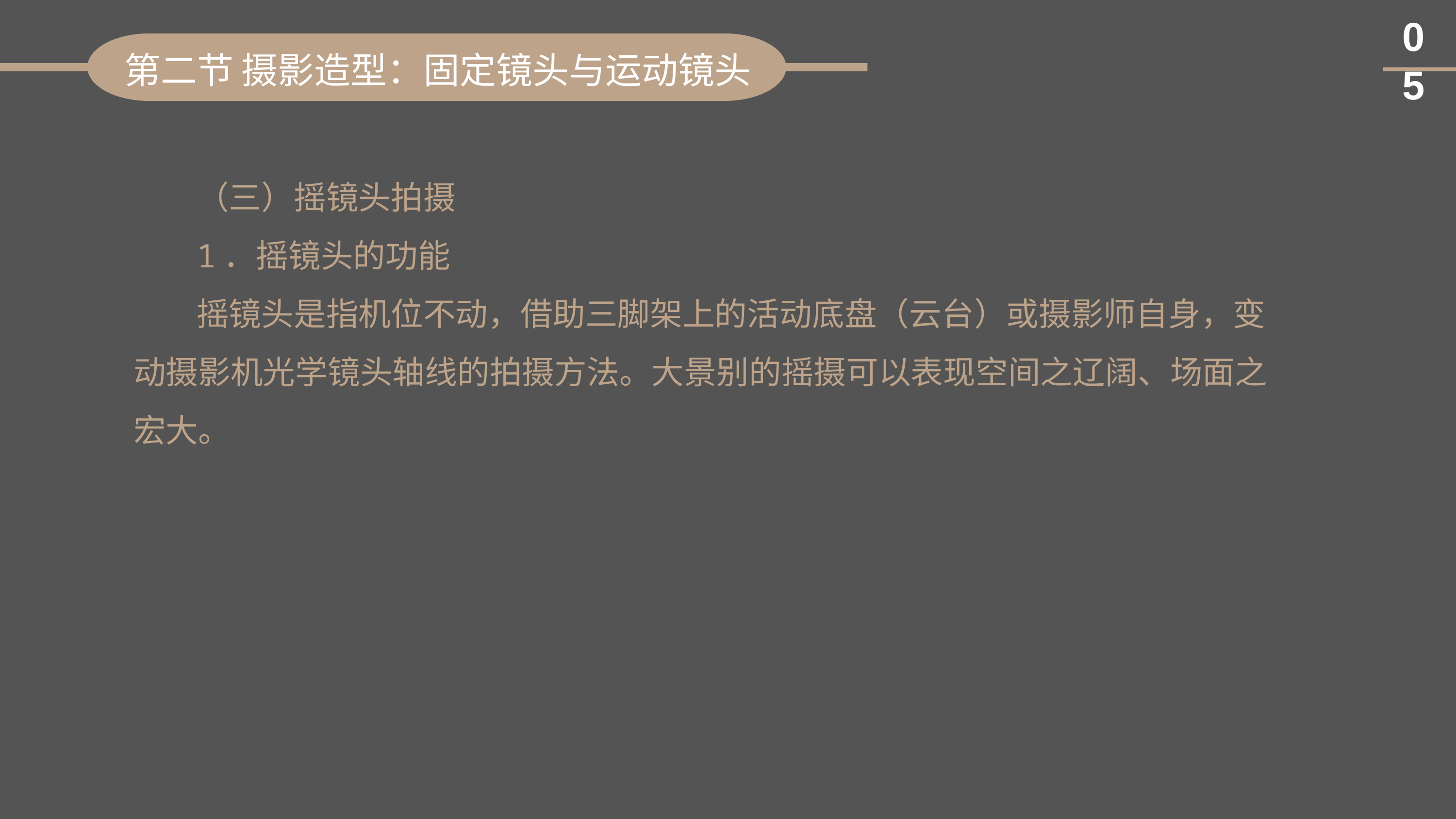

05

第二节 摄影造型：固定镜头与运动镜头

（三）摇镜头拍摄
1．摇镜头的功能
摇镜头是指机位不动，借助三脚架上的活动底盘（云台）或摄影师自身，变动摄影机光学镜头轴线的拍摄方法。大景别的摇摄可以表现空间之辽阔、场面之宏大。